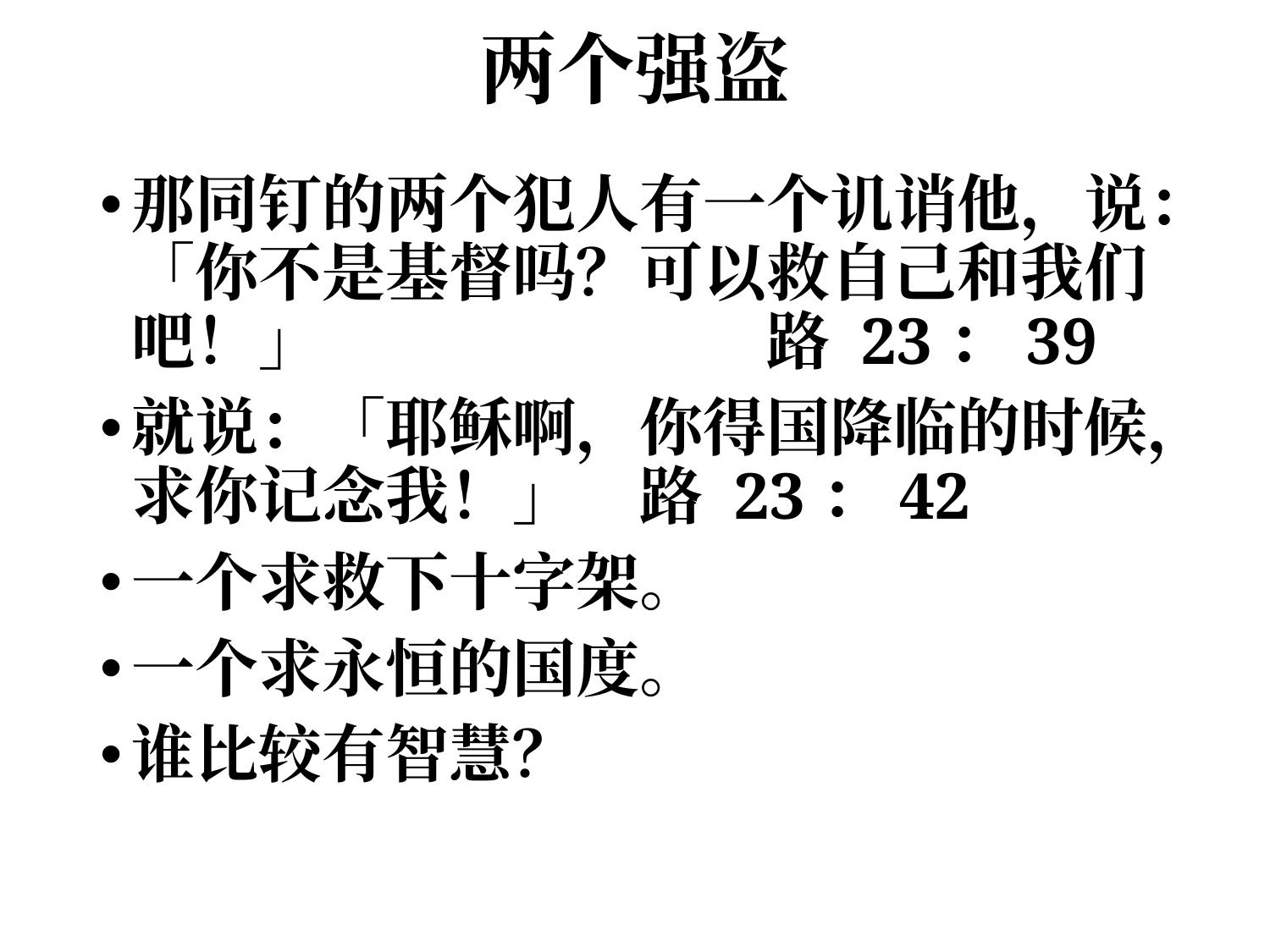

# 两个强盗
那同钉的两个犯人有一个讥诮他，说：「你不是基督吗？可以救自己和我们吧！」				路 23：39
就说：「耶稣啊，你得国降临的时候，求你记念我！」 	路 23：42
一个求救下十字架。
一个求永恒的国度。
谁比较有智慧？